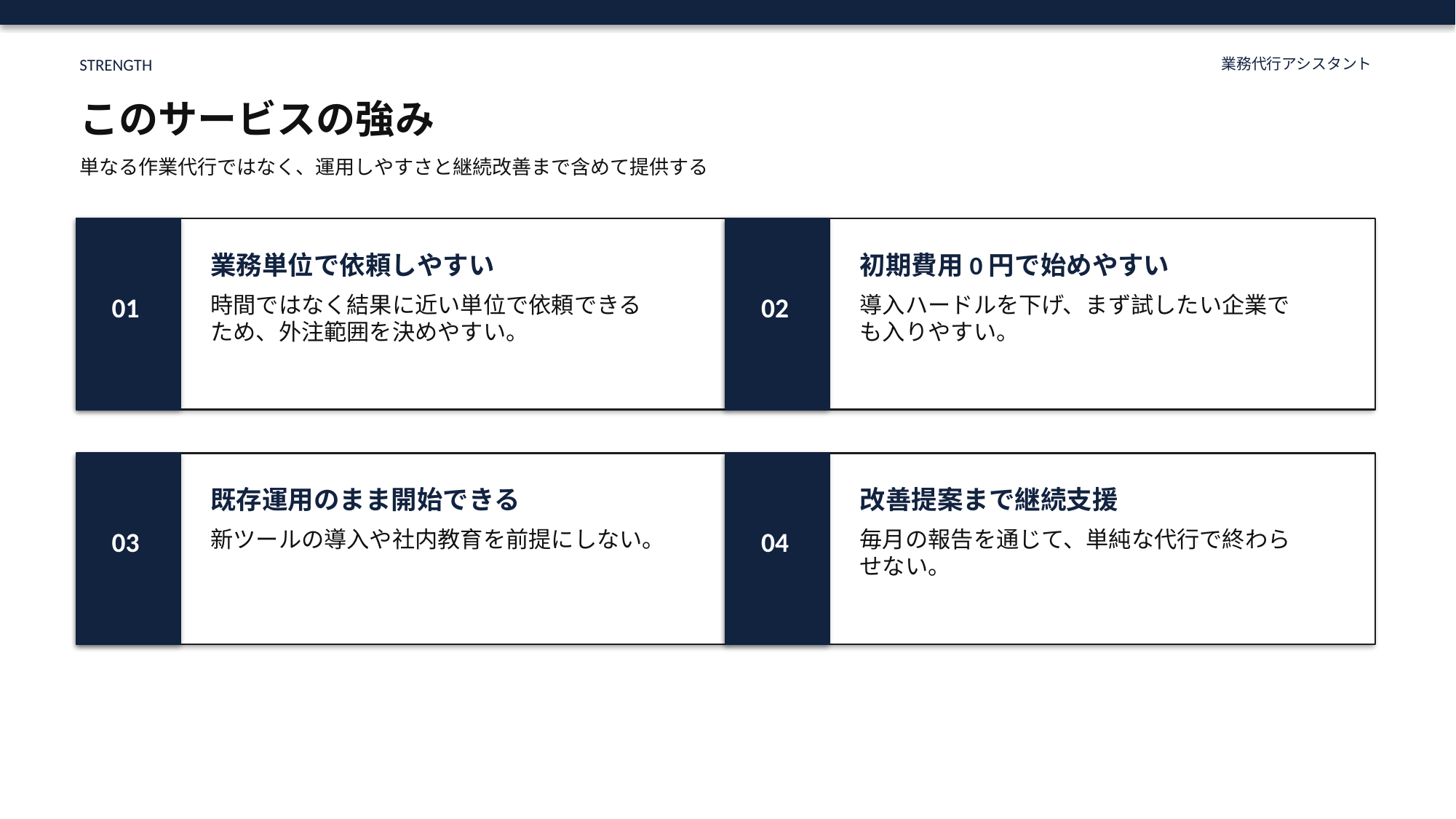

STRENGTH
業務代行アシスタント
このサービスの強み
単なる作業代行ではなく、運用しやすさと継続改善まで含めて提供する

業務単位で依頼しやすい
初期費用0円で始めやすい
01
時間ではなく結果に近い単位で依頼できるため、外注範囲を決めやすい。
02
導入ハードルを下げ、まず試したい企業でも入りやすい。

既存運用のまま開始できる
改善提案まで継続支援
03
新ツールの導入や社内教育を前提にしない。
04
毎月の報告を通じて、単純な代行で終わらせない。